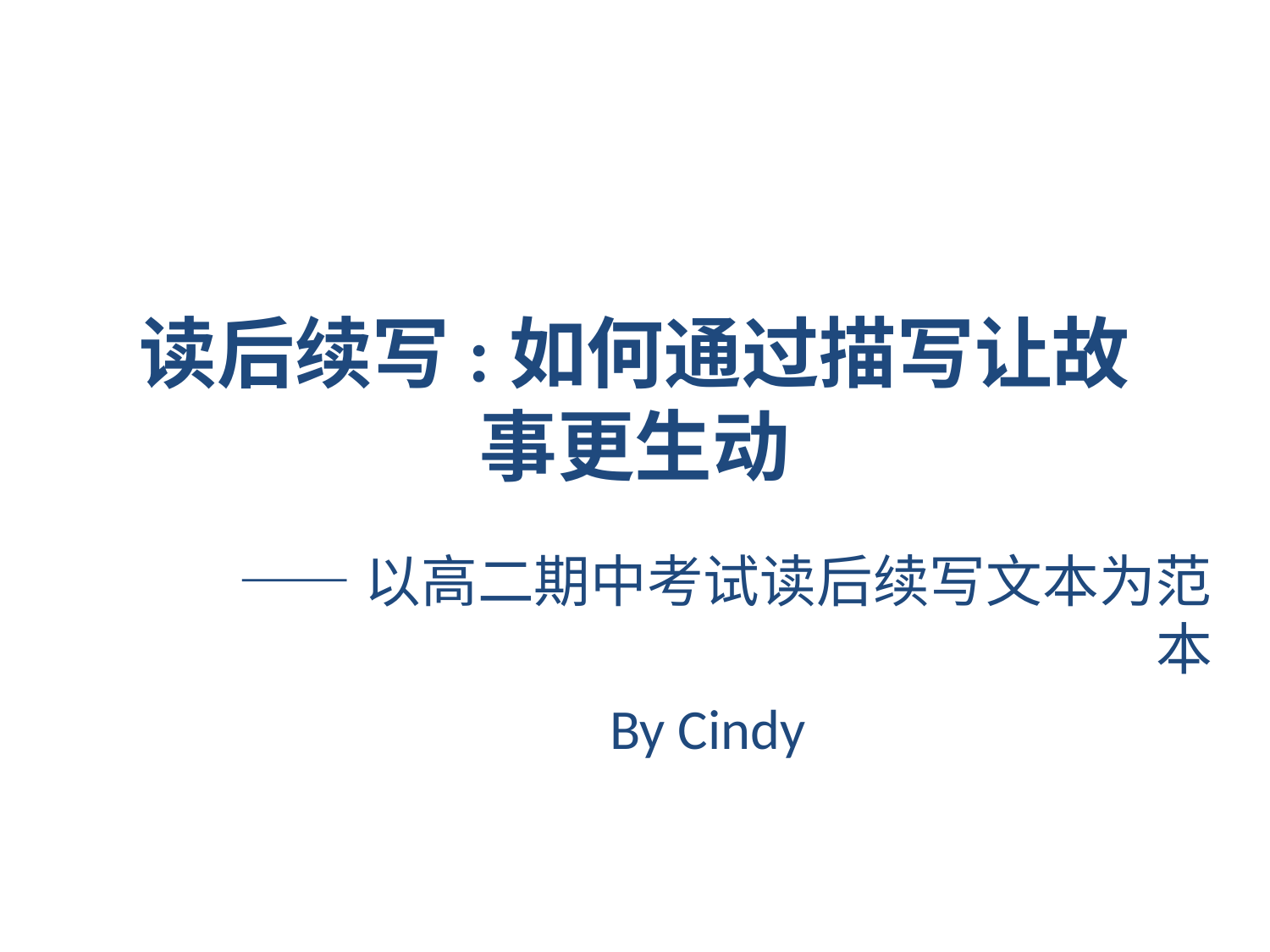

# 读后续写:如何通过描写让故事更生动
——以高二期中考试读后续写文本为范本
By Cindy